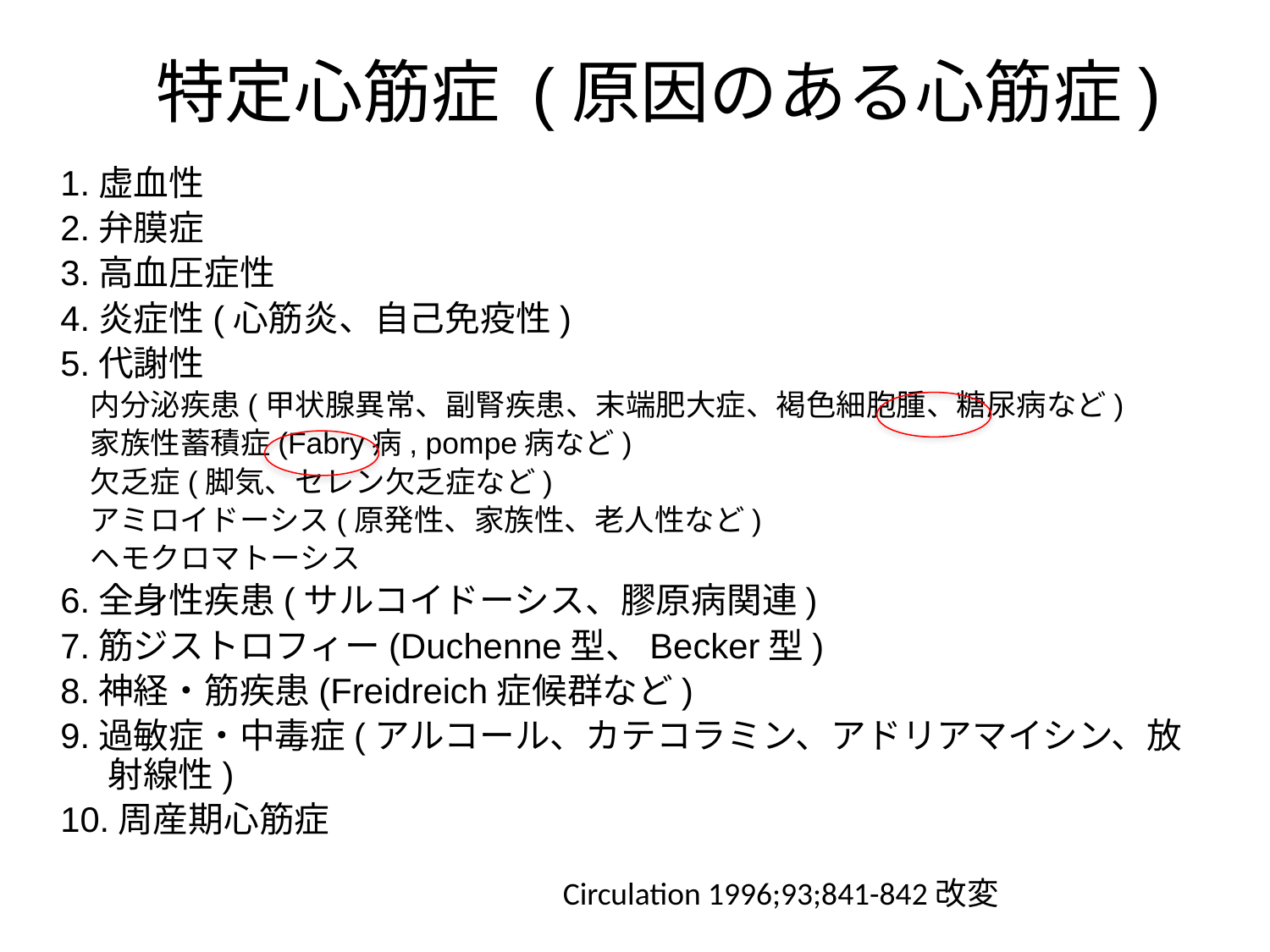

# 特定心筋症 (原因のある心筋症)
1.虚血性
2.弁膜症
3.高血圧症性
4.炎症性(心筋炎、自己免疫性)
5.代謝性
　内分泌疾患(甲状腺異常、副腎疾患、末端肥大症、褐色細胞腫、糖尿病など)
　家族性蓄積症(Fabry病, pompe病など)
　欠乏症(脚気、セレン欠乏症など)
　アミロイドーシス(原発性、家族性、老人性など)
　ヘモクロマトーシス
6.全身性疾患(サルコイドーシス、膠原病関連)
7.筋ジストロフィー(Duchenne型、Becker型)
8.神経・筋疾患(Freidreich症候群など)
9.過敏症・中毒症(アルコール、カテコラミン、アドリアマイシン、放射線性)
10.周産期心筋症

Circulation 1996;93;841-842改変